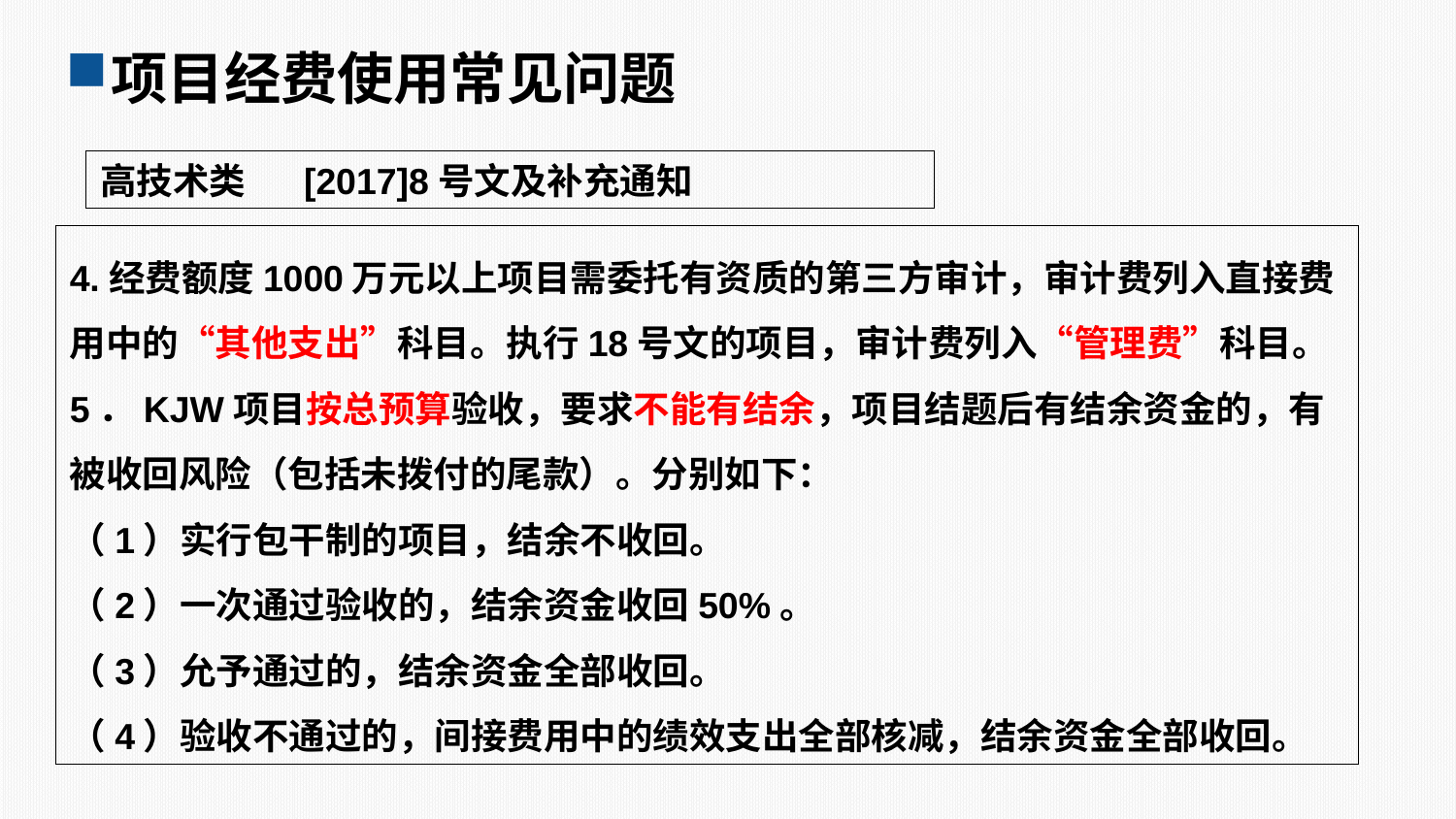

项目经费使用常见问题
高技术类      [2017]8号文及补充通知
4.经费额度1000万元以上项目需委托有资质的第三方审计，审计费列入直接费用中的“其他支出”科目。执行18号文的项目，审计费列入“管理费”科目。
5．KJW项目按总预算验收，要求不能有结余，项目结题后有结余资金的，有被收回风险（包括未拨付的尾款）。分别如下：
（1）实行包干制的项目，结余不收回。
（2）一次通过验收的，结余资金收回50%。
（3）允予通过的，结余资金全部收回。
（4）验收不通过的，间接费用中的绩效支出全部核减，结余资金全部收回。